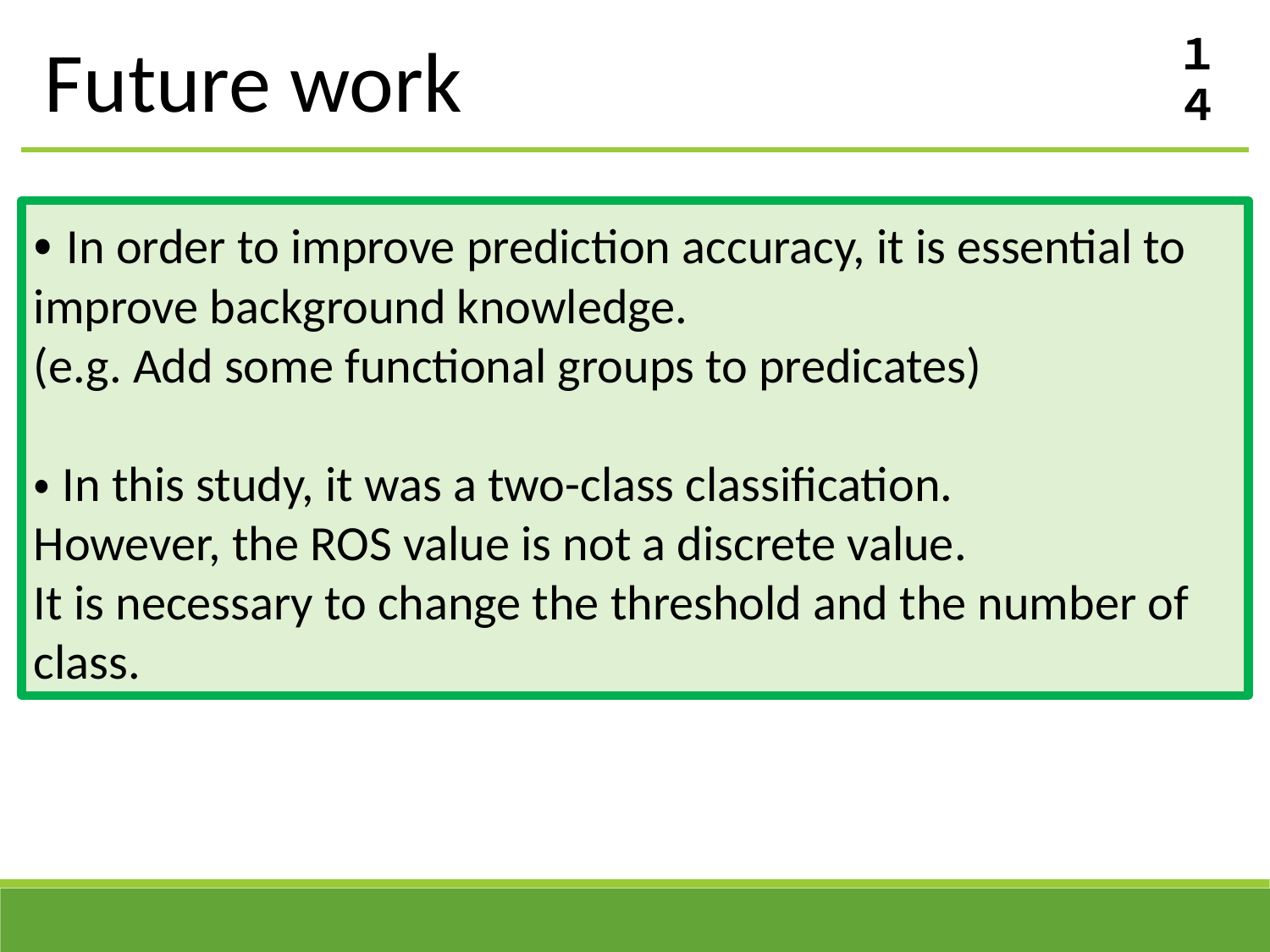

Future work
１４
・In order to improve prediction accuracy, it is essential to improve background knowledge.
(e.g. Add some functional groups to predicates)

・In this study, it was a two-class classification.
However, the ROS value is not a discrete value.
It is necessary to change the threshold and the number of class.